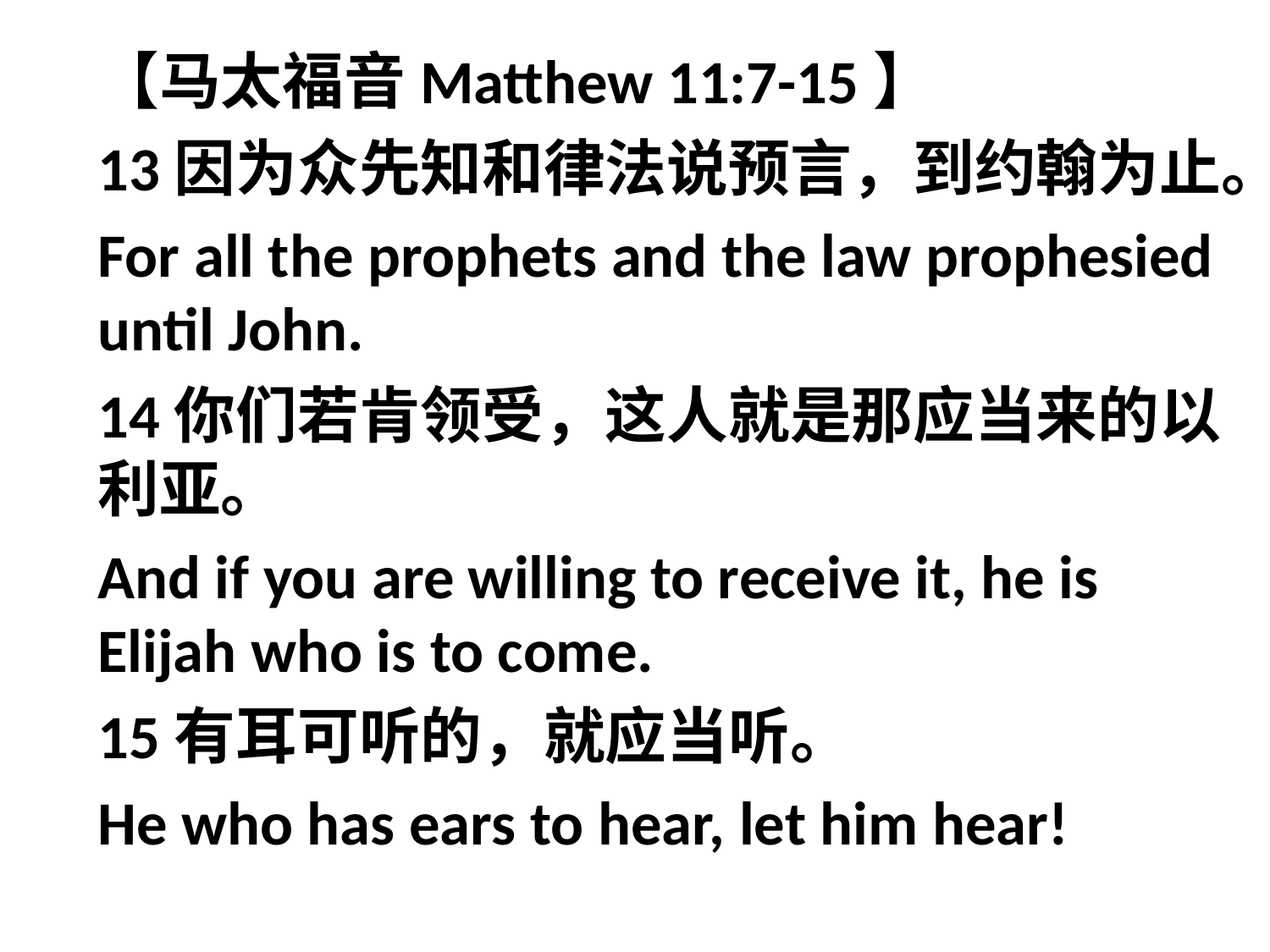

【马太福音Matthew 11:7-15】
13因为众先知和律法说预言，到约翰为止。
For all the prophets and the law prophesied until John.
14你们若肯领受，这人就是那应当来的以利亚。
And if you are willing to receive it, he is Elijah who is to come.
15有耳可听的，就应当听。
He who has ears to hear, let him hear!